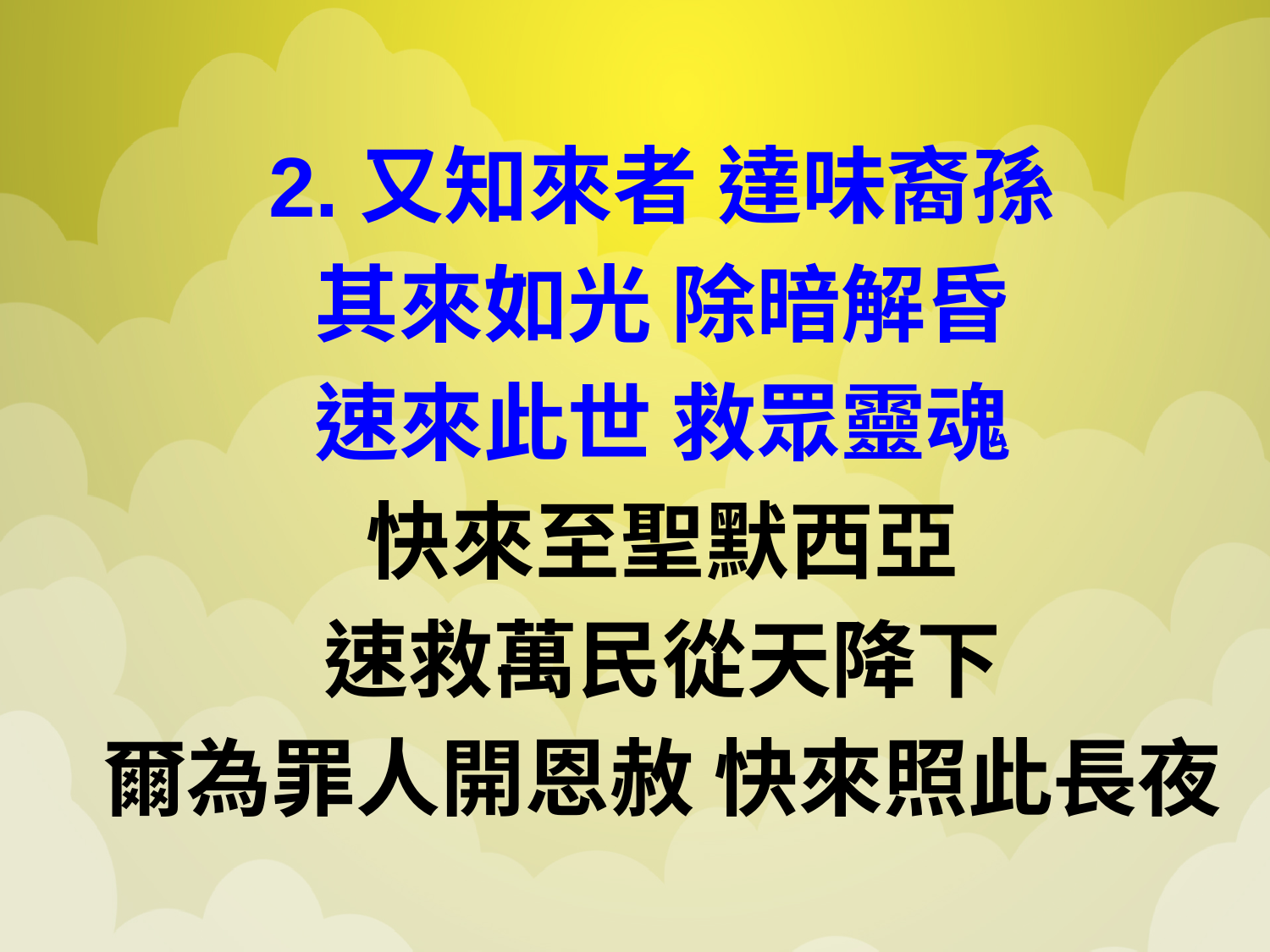

2.又知來者 達味裔孫
其來如光 除暗解昏
速來此世 救眾靈魂
快來至聖默西亞
速救萬民從天降下
爾為罪人開恩赦 快來照此長夜